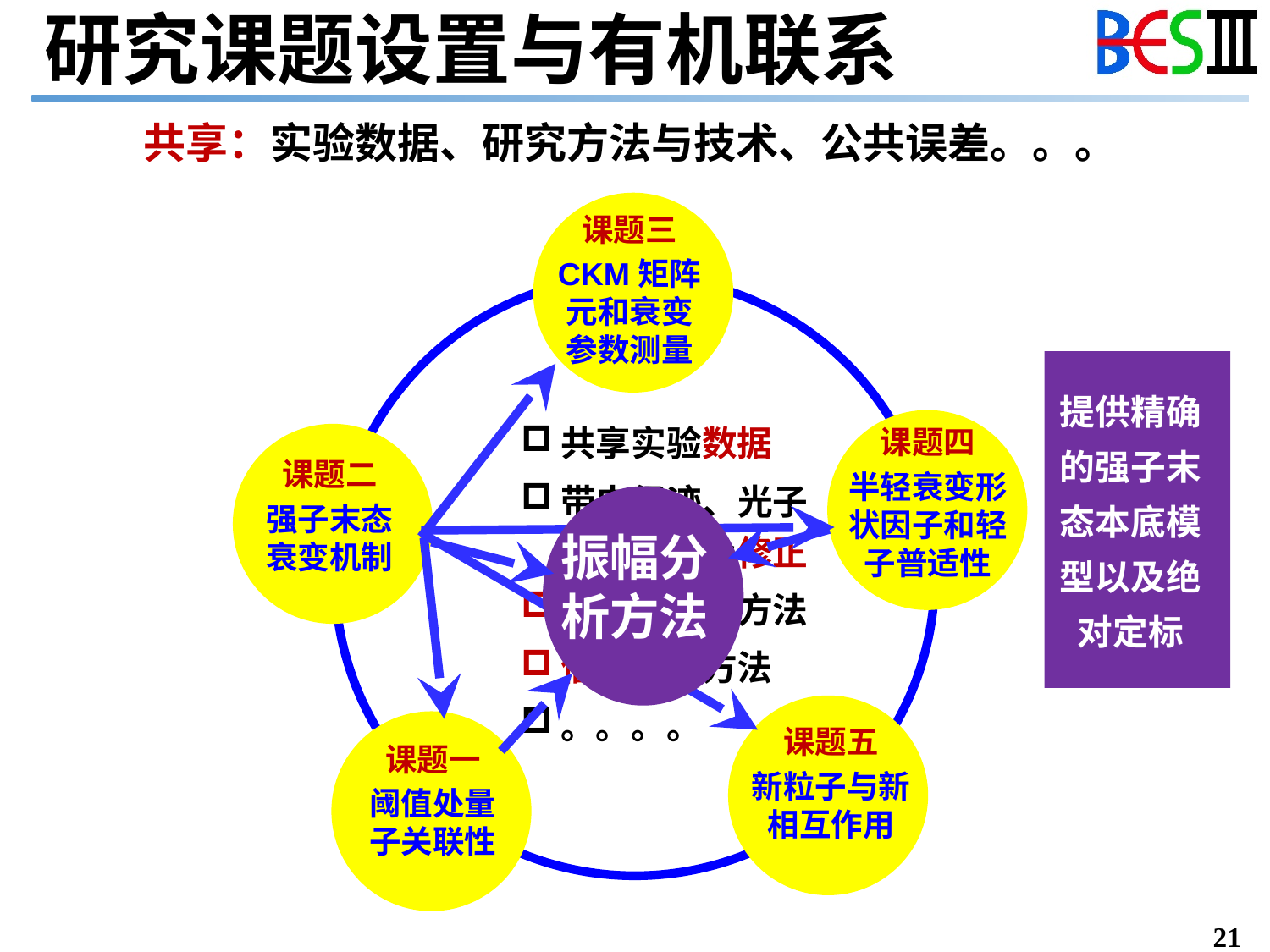

# 研究课题设置与有机联系
共享：实验数据、研究方法与技术、公共误差。。。

课题三
CKM矩阵元和衰变参数测量

课题四
半轻衰变形状因子和轻子普适性

课题二
强子末态衰变机制

课题五
新粒子与新相互作用

课题一
阈值处量子关联性

提供精确的强子末态本底模型以及绝对定标
共享实验数据
带电径迹、光子系统误差及修正
单、双标记方法
信号抽取方法
。。。。

振幅分析方法
21